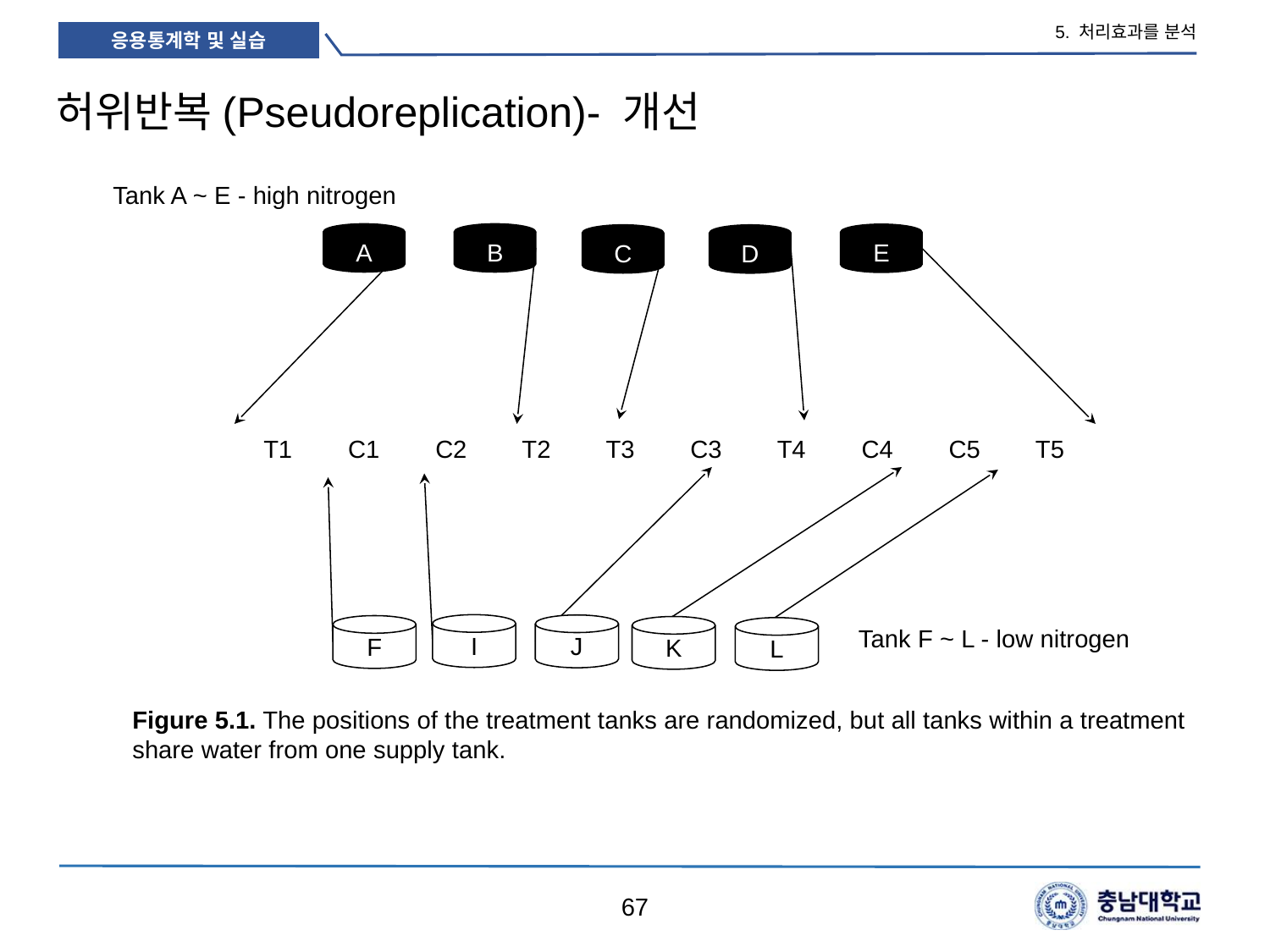

5. 처리효과를 분석
# 허위반복(Pseudoreplication)- 개선
Tank A ~ E - high nitrogen
A
B
E
C
D
T1        C1        C2        T2        T3        C3        T4        C4        C5        T5
I
J
F
K
L
Tank F ~ L - low nitrogen
Figure 5.1. The positions of the treatment tanks are randomized, but all tanks within a treatment share water from one supply tank.
67